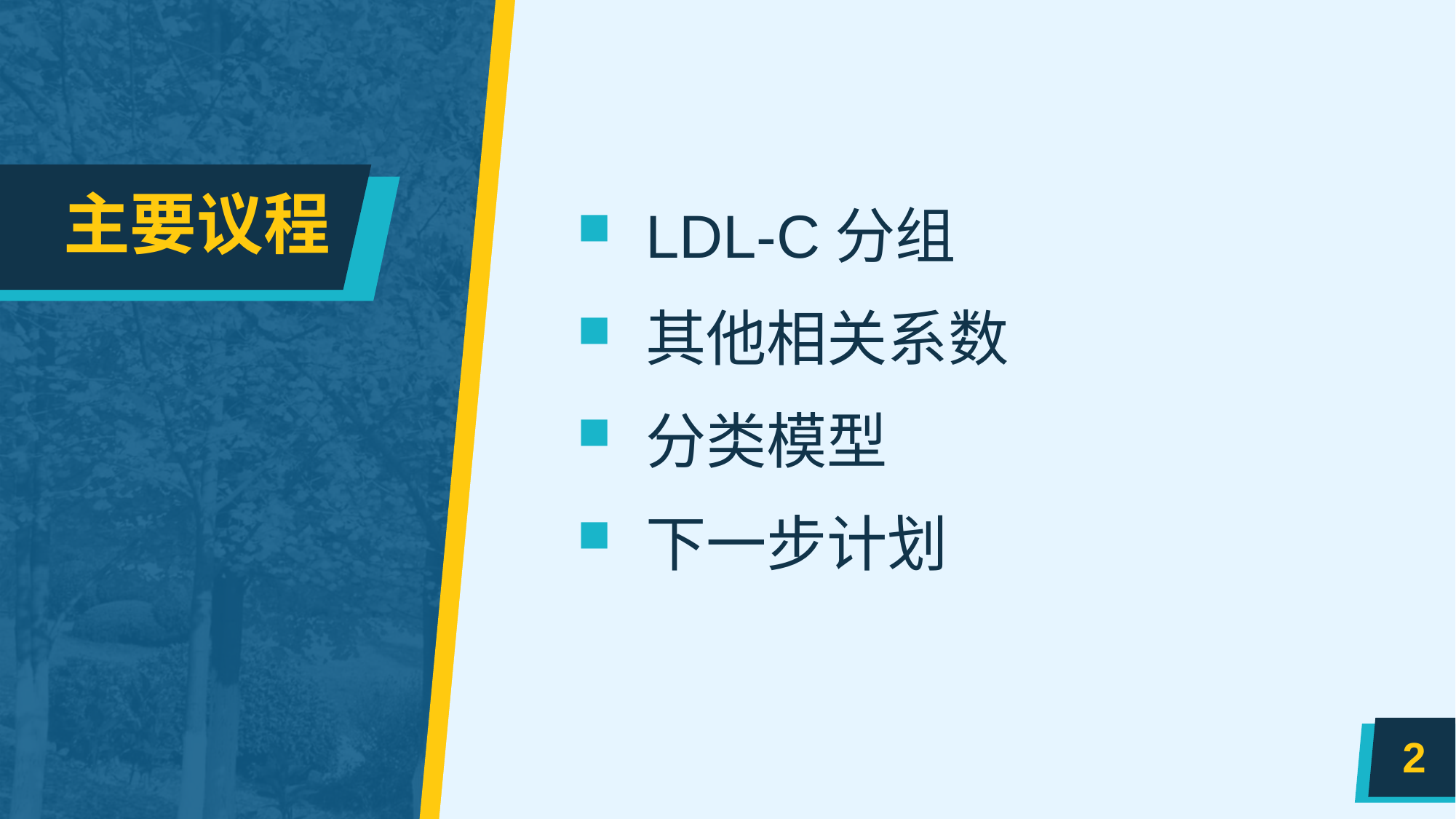

# 主要议程
LDL-C分组
其他相关系数
分类模型
下一步计划
2